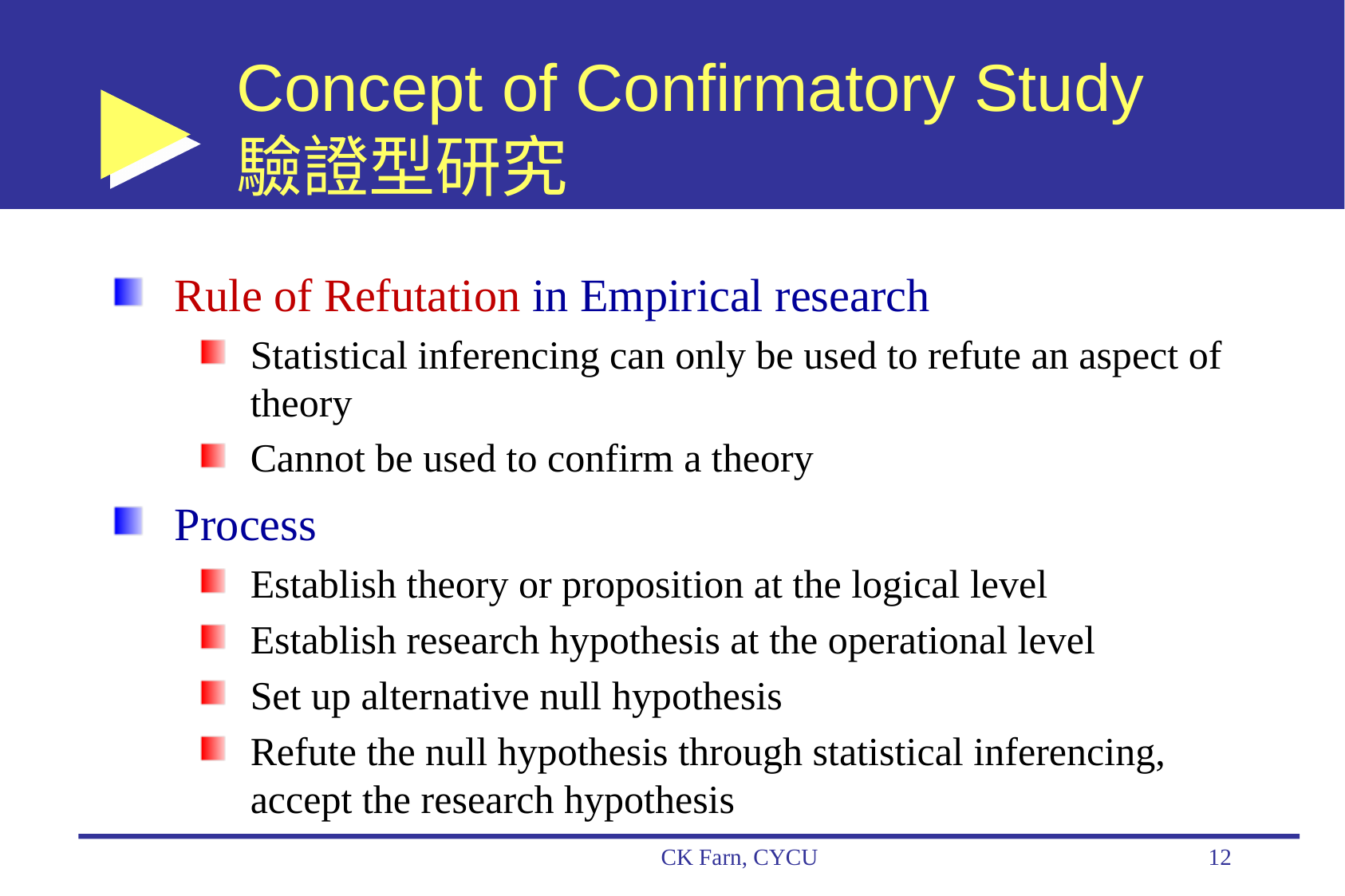

# Concept of Confirmatory Study 驗證型研究
Rule of Refutation in Empirical research
Statistical inferencing can only be used to refute an aspect of theory
Cannot be used to confirm a theory
Process
Establish theory or proposition at the logical level
Establish research hypothesis at the operational level
Set up alternative null hypothesis
Refute the null hypothesis through statistical inferencing, accept the research hypothesis
CK Farn, CYCU
12